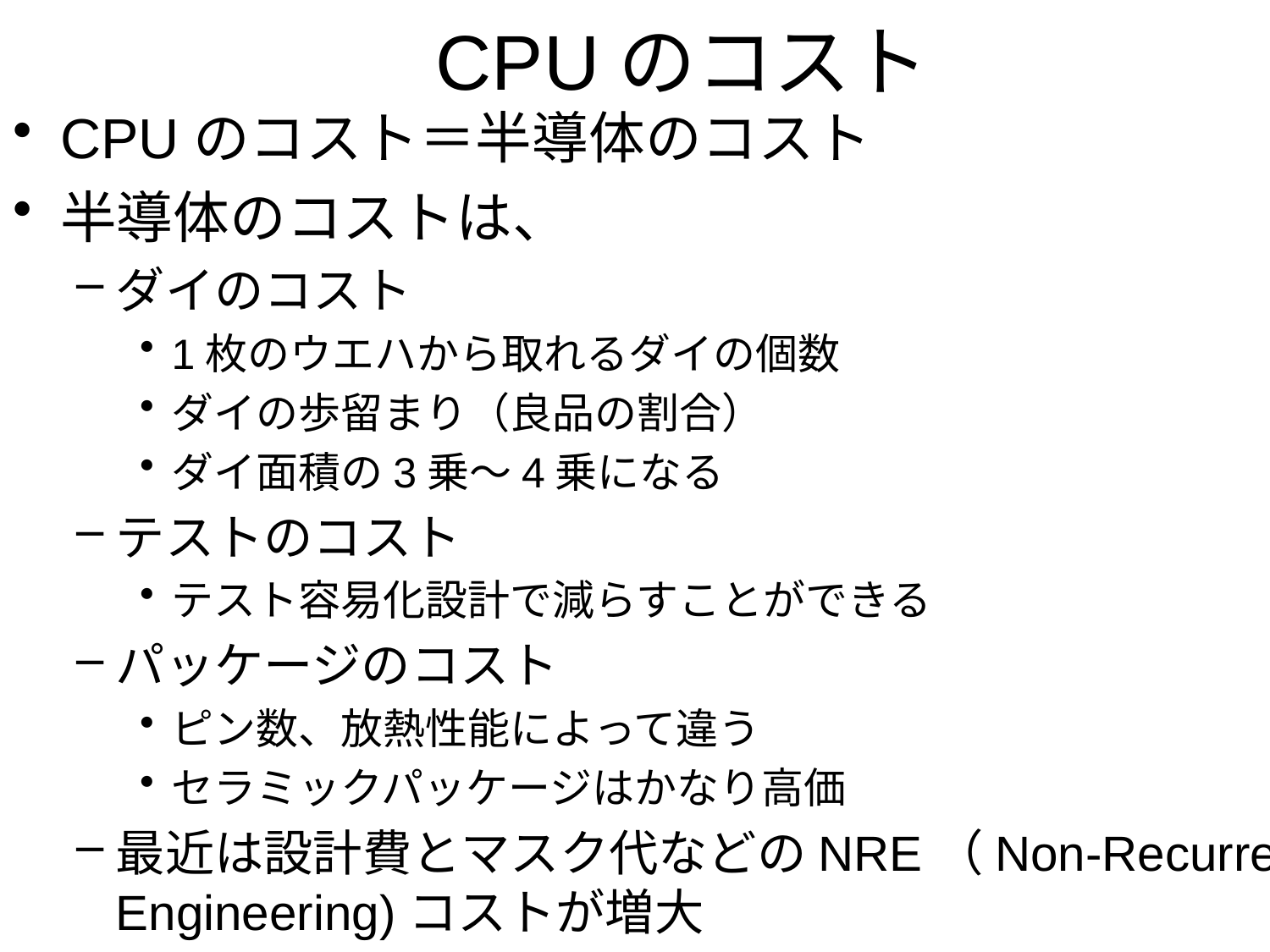

# CPUのコスト
CPUのコスト＝半導体のコスト
半導体のコストは、
ダイのコスト
1枚のウエハから取れるダイの個数
ダイの歩留まり（良品の割合）
ダイ面積の3乗～4乗になる
テストのコスト
テスト容易化設計で減らすことができる
パッケージのコスト
ピン数、放熱性能によって違う
セラミックパッケージはかなり高価
最近は設計費とマスク代などのNRE（Non-Recurrent Engineering)コストが増大